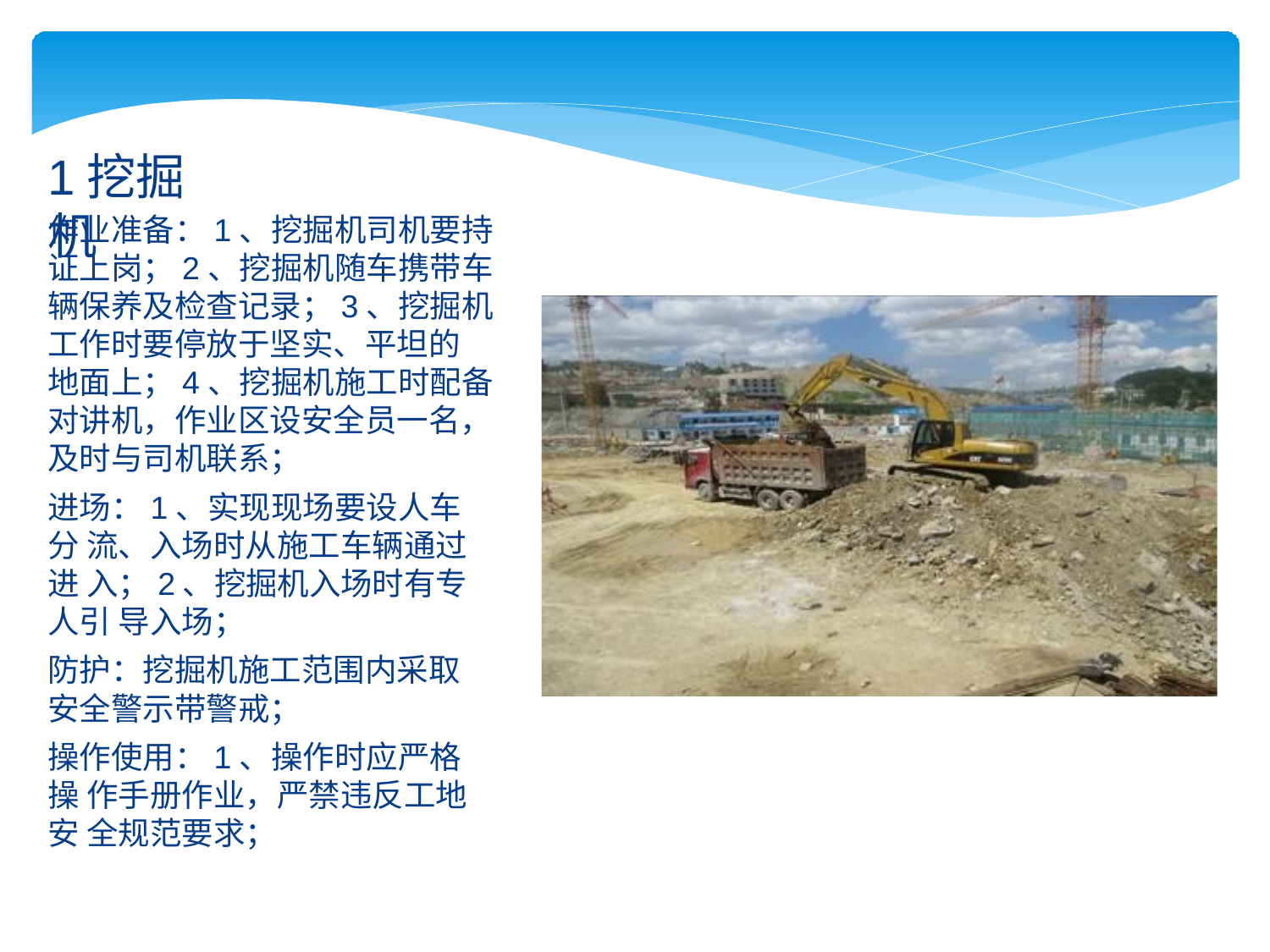

# 1挖掘机
作业准备：1、挖掘机司机要持 证上岗；2、挖掘机随车携带车 辆保养及检查记录；3、挖掘机 工作时要停放于坚实、平坦的 地面上；4、挖掘机施工时配备 对讲机，作业区设安全员一名， 及时与司机联系；
进场：1、实现现场要设人车分 流、入场时从施工车辆通过进 入；2、挖掘机入场时有专人引 导入场；
防护：挖掘机施工范围内采取 安全警示带警戒；
操作使用：1、操作时应严格操 作手册作业，严禁违反工地安 全规范要求；